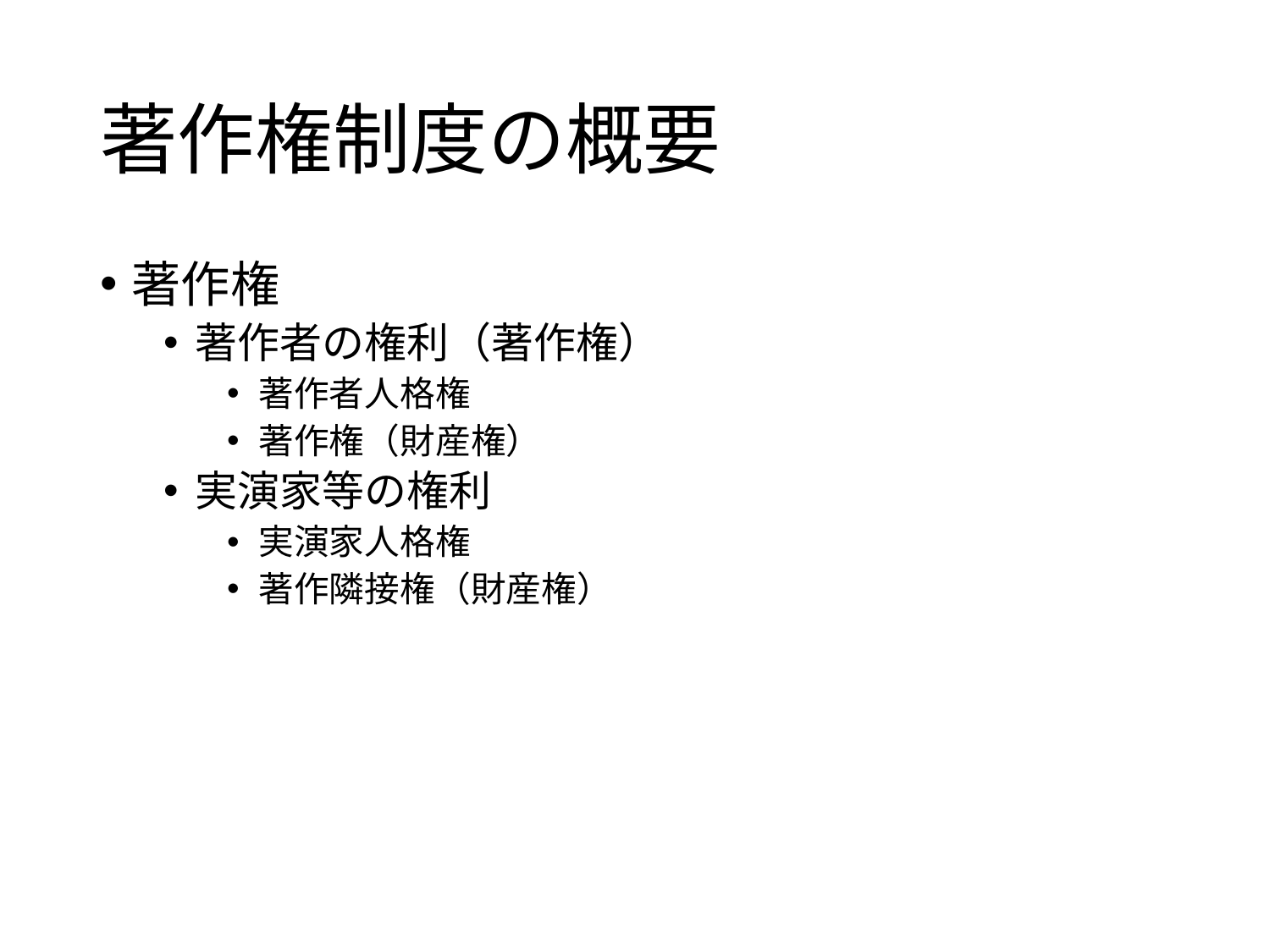

# 著作権制度の概要
著作権
著作者の権利（著作権）
著作者人格権
著作権（財産権）
実演家等の権利
実演家人格権
著作隣接権（財産権）